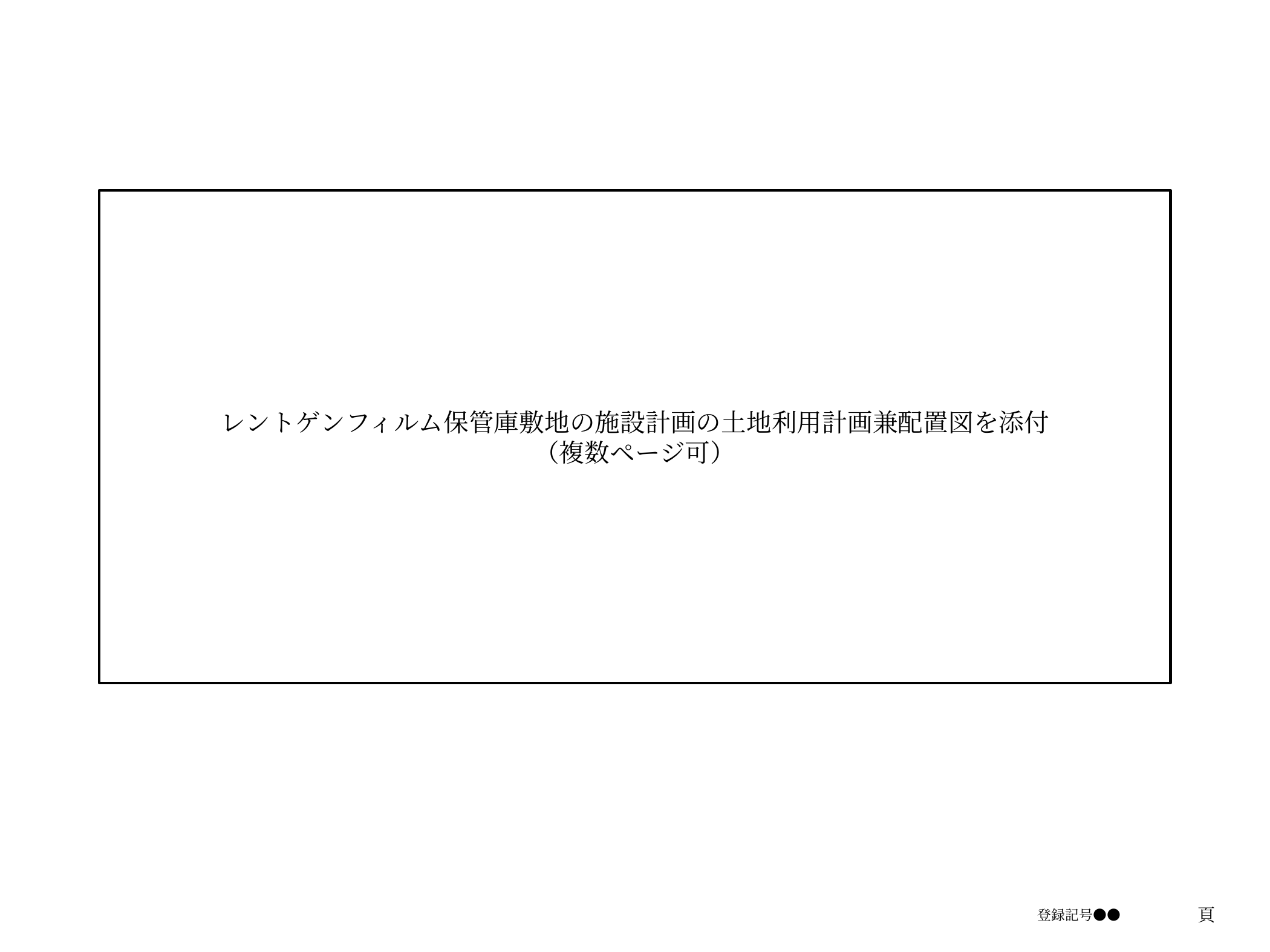

レントゲンフィルム保管庫敷地の施設計画の土地利用計画兼配置図を添付
（複数ページ可）
登録記号●●
頁